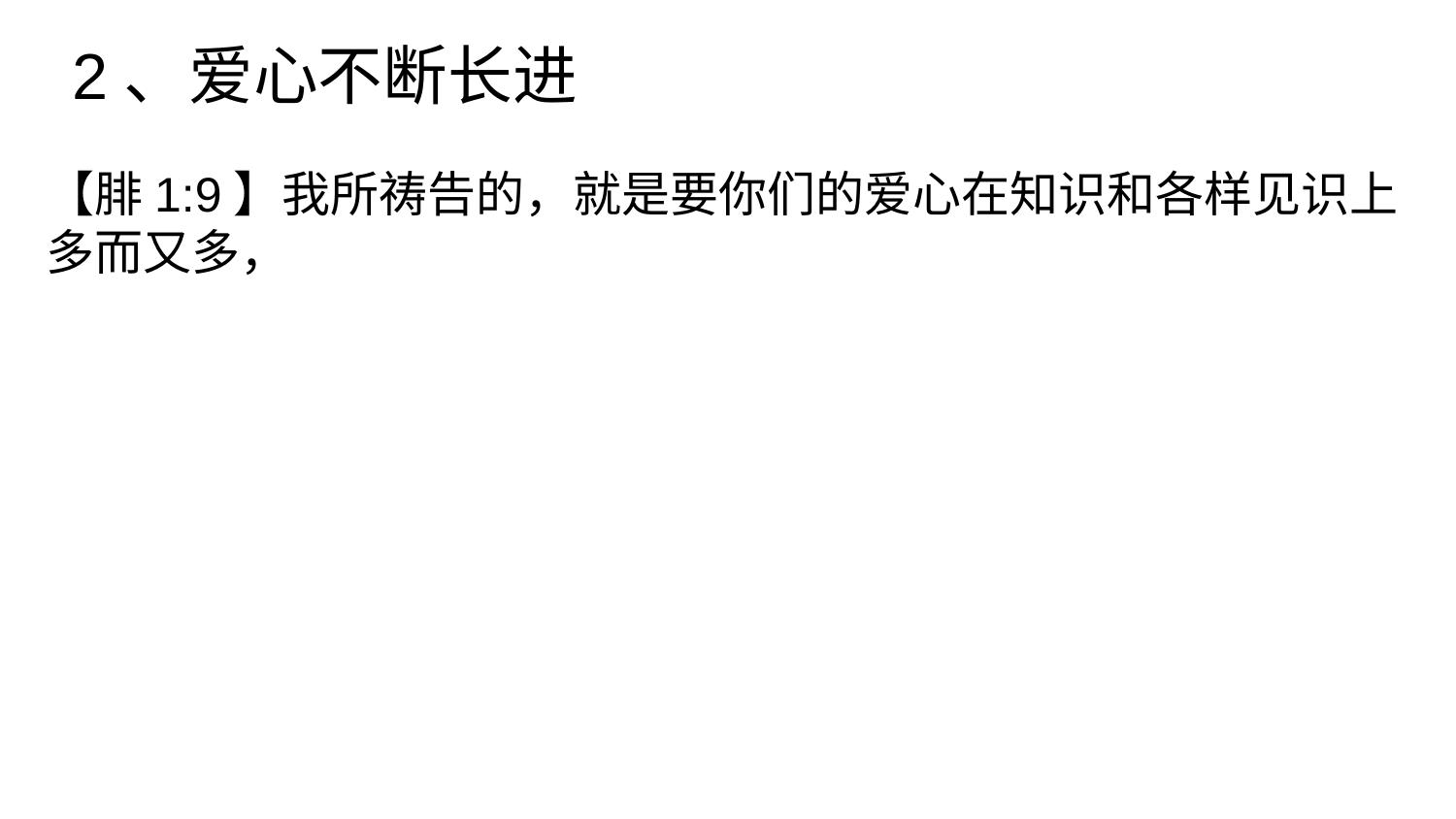

2、爱心不断长进

【腓1:9】我所祷告的，就是要你们的爱心在知识和各样见识上多而又多，